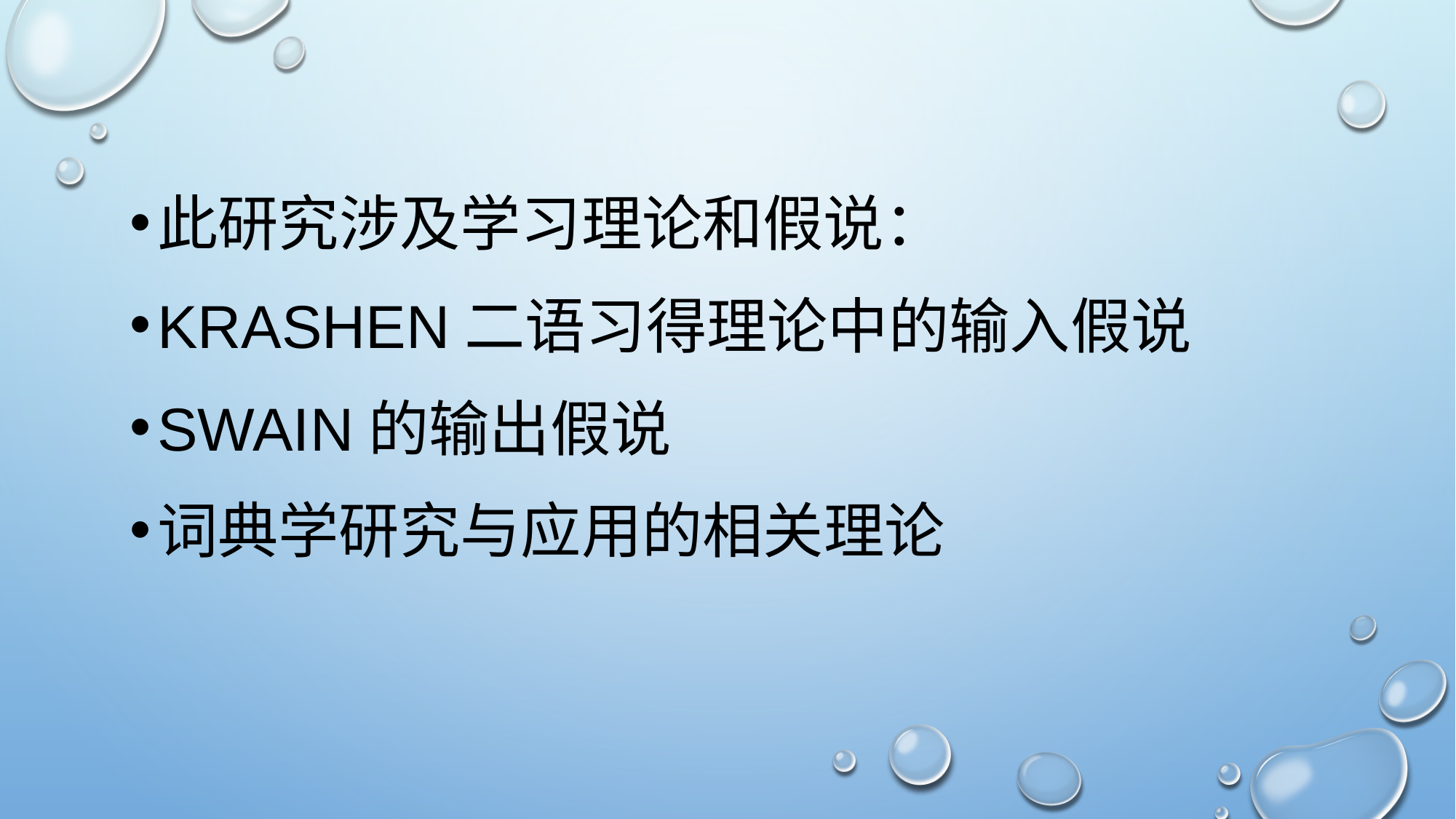

此研究涉及学习理论和假说：
Krashen二语习得理论中的输入假说
Swain的输出假说
词典学研究与应用的相关理论